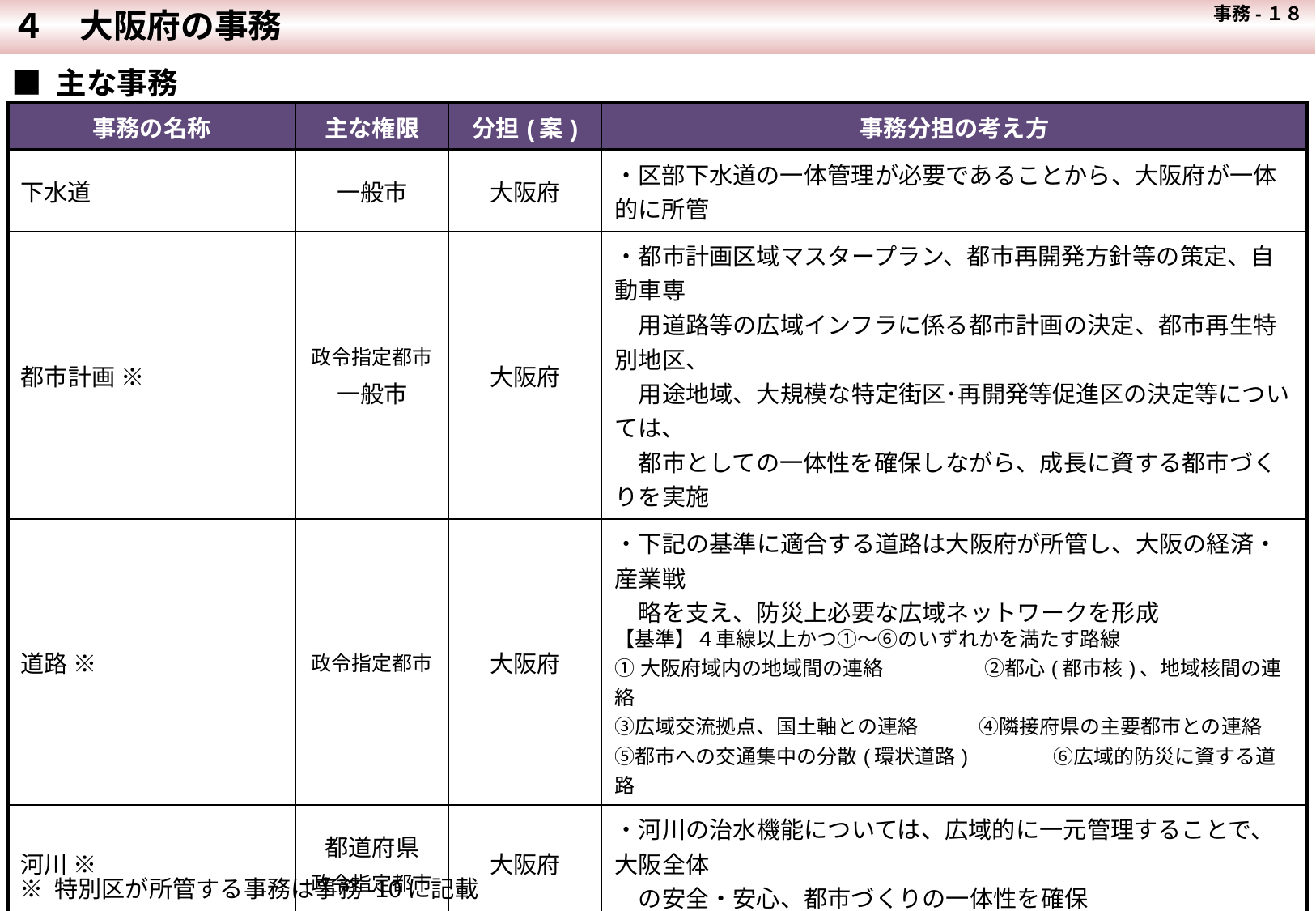

４　大阪府の事務
 事務-１８
■ 主な事務
| 事務の名称 | 主な権限 | 分担(案) | 事務分担の考え方 |
| --- | --- | --- | --- |
| 下水道 | 一般市 | 大阪府 | ・区部下水道の一体管理が必要であることから、大阪府が一体的に所管 |
| 都市計画 ※ | 政令指定都市 一般市 | 大阪府 | ・都市計画区域マスタープラン、都市再開発方針等の策定、自動車専 　用道路等の広域インフラに係る都市計画の決定、都市再生特別地区、 　用途地域、大規模な特定街区･再開発等促進区の決定等については、 　都市としての一体性を確保しながら、成長に資する都市づくりを実施 |
| 道路 ※ | 政令指定都市 | 大阪府 | ・下記の基準に適合する道路は大阪府が所管し、大阪の経済・産業戦 　略を支え、防災上必要な広域ネットワークを形成 【基準】４車線以上かつ①～⑥のいずれかを満たす路線 ①大阪府域内の地域間の連絡　　　　　②都心(都市核)、地域核間の連絡 ③広域交流拠点、国土軸との連絡　　　④隣接府県の主要都市との連絡 ⑤都市への交通集中の分散(環状道路)　　　　⑥広域的防災に資する道路 |
| 河川 ※ | 都道府県 政令指定都市 | 大阪府 | ・河川の治水機能については、広域的に一元管理することで、大阪全体 　の安全・安心、都市づくりの一体性を確保 |
| 公園 ※ | 都道府県 | 大阪府 | ・規模が大きく、災害時における後方支援活動拠点としての機能を有する 　公園については、大阪府が所管し、大阪全体の安全・安心、都市づくり 　の一体性を確保 |
| 消防 | 一般市 | 大阪府 | ・大阪市消防局が有する消防力を維持し、大規模災害に対応できる体 　制を確保 |
| 水道 | 一般市 | 大阪府 | ・以下の観点から大阪府の事務として整理 　①これまで大阪市水道事業が培ってきた大規模事業体としてのノウハウ等の活用 　②大阪市域を含めた広域水道の基盤強化 　③国において都道府県の役割強化に向けた水道法改正を予定（令和元年10月 　　 １日改正法施行） |
※ 特別区が所管する事務は事務-10に記載